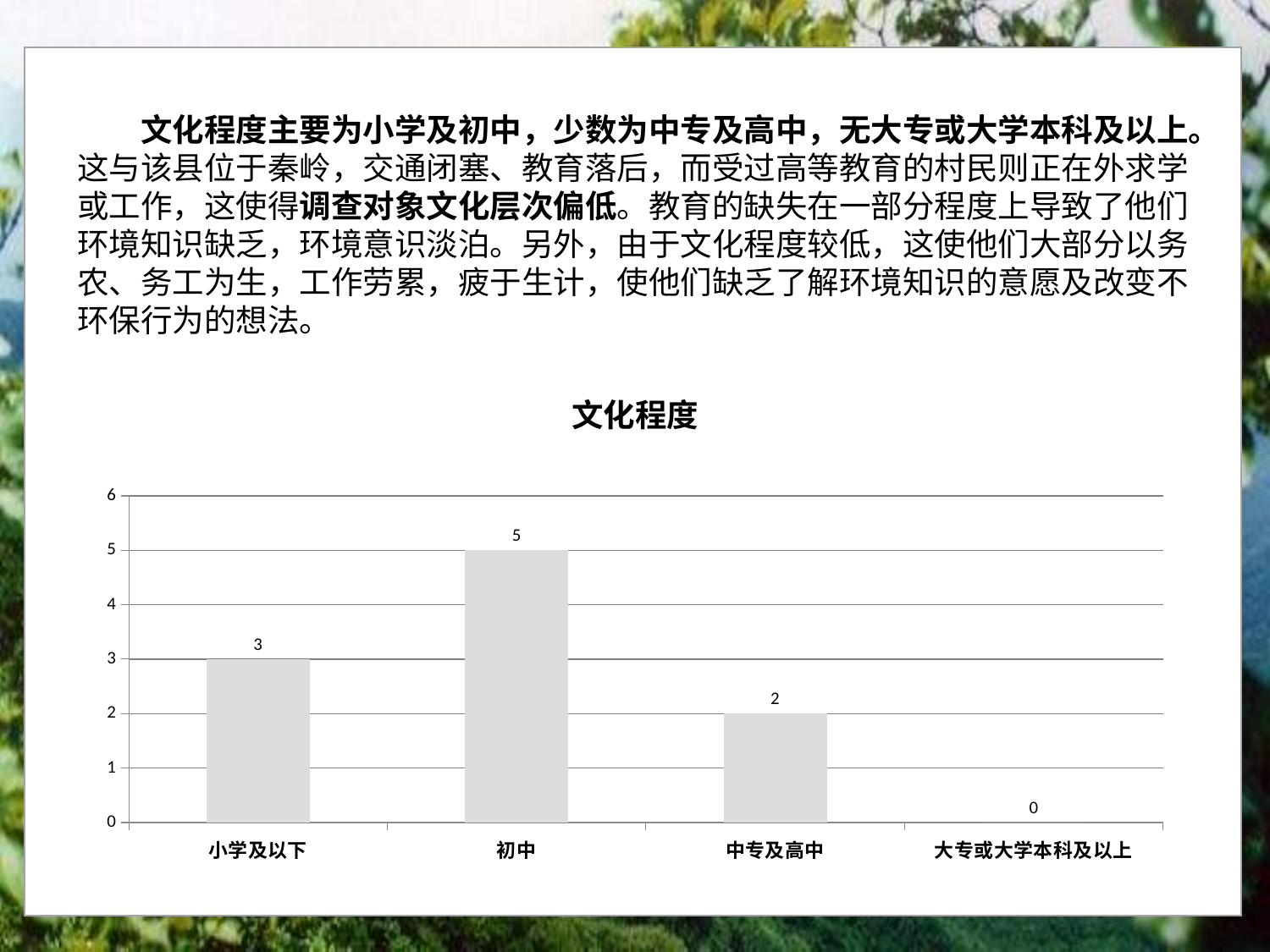

文化程度主要为小学及初中，少数为中专及高中，无大专或大学本科及以上。这与该县位于秦岭，交通闭塞、教育落后，而受过高等教育的村民则正在外求学或工作，这使得调查对象文化层次偏低。教育的缺失在一部分程度上导致了他们环境知识缺乏，环境意识淡泊。另外，由于文化程度较低，这使他们大部分以务农、务工为生，工作劳累，疲于生计，使他们缺乏了解环境知识的意愿及改变不环保行为的想法。

### Chart: 文化程度

| Category |  |
|---|---|
| 小学及以下 | 3.0 |
| 初中 | 5.0 |
| 中专及高中 | 2.0 |
| 大专或大学本科及以上 | 0.0 |